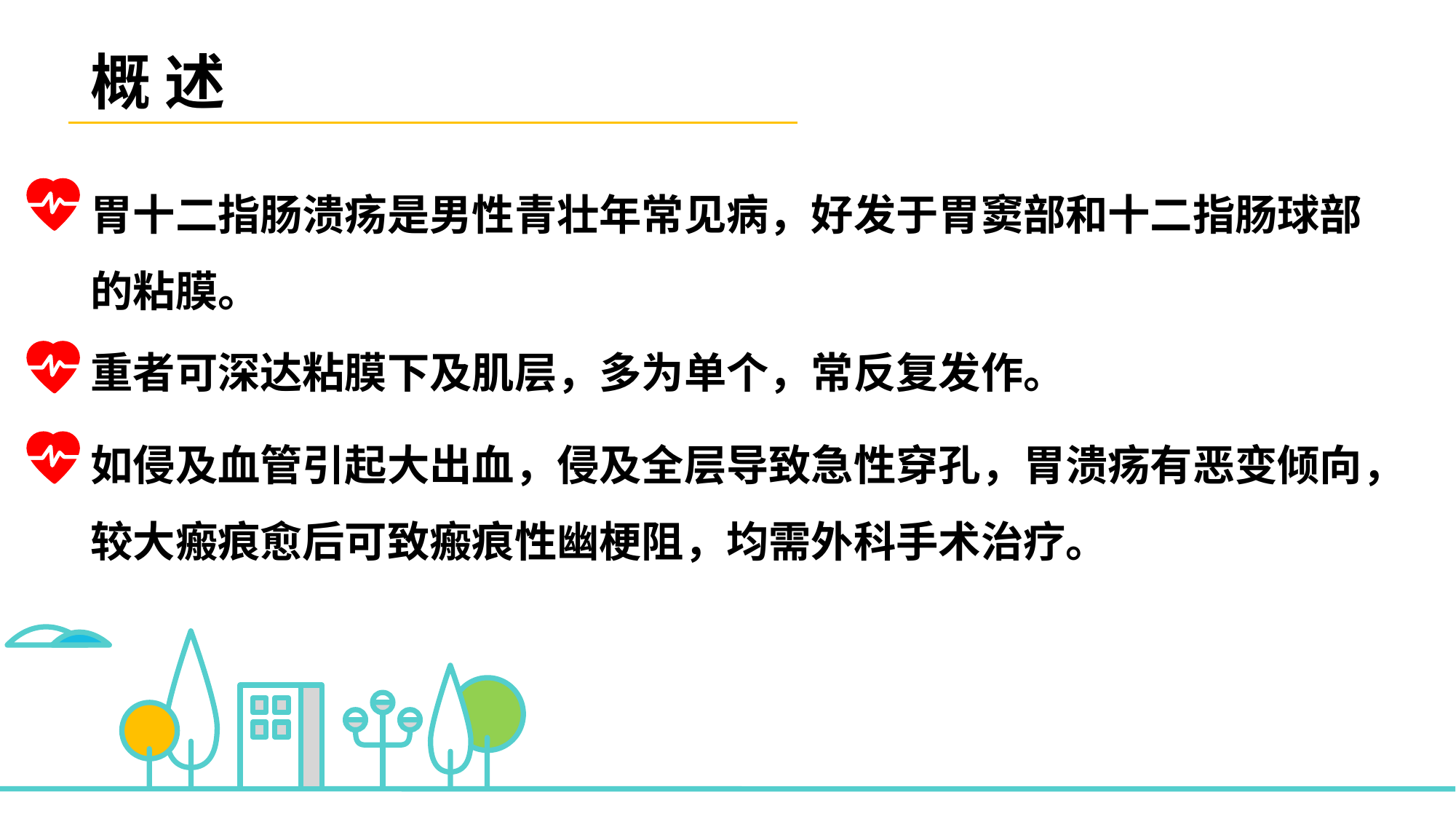

概 述
胃十二指肠溃疡是男性青壮年常见病，好发于胃窦部和十二指肠球部的粘膜。

重者可深达粘膜下及肌层，多为单个，常反复发作。

如侵及血管引起大出血，侵及全层导致急性穿孔，胃溃疡有恶变倾向，较大瘢痕愈后可致瘢痕性幽梗阻，均需外科手术治疗。